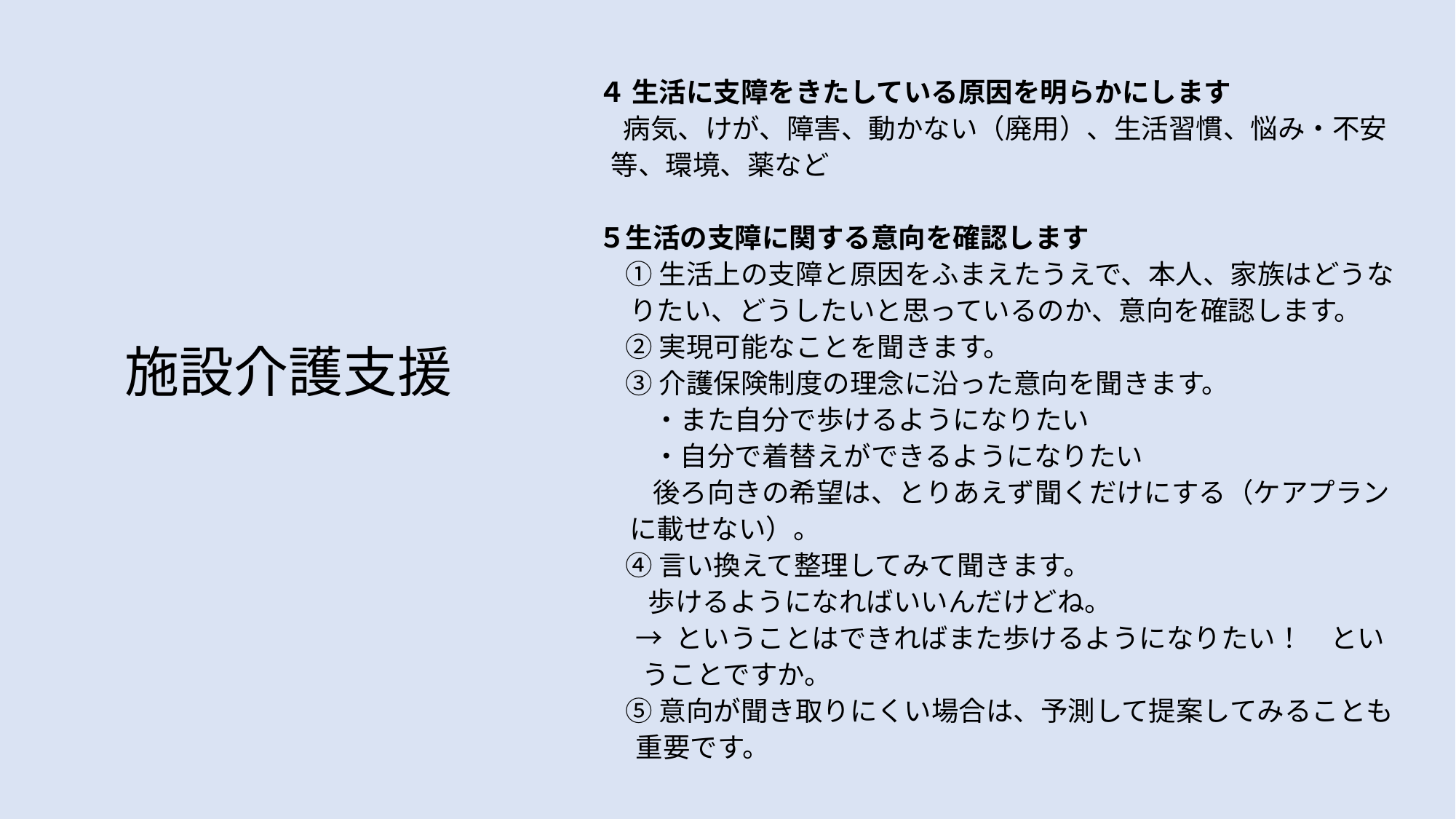

４ 生活に支障をきたしている原因を明らかにします
   病気、けが、障害、動かない（廃用）、生活習慣、悩み・不安
 等、環境、薬など

５生活の支障に関する意向を確認します
　① 生活上の支障と原因をふまえたうえで、本人、家族はどうな
    りたい、どうしたいと思っているのか、意向を確認します。
　② 実現可能なことを聞きます。
　③ 介護保険制度の理念に沿った意向を聞きます。
　　・また自分で歩けるようになりたい
　　・自分で着替えができるようになりたい
　　後ろ向きの希望は、とりあえず聞くだけにする（ケアプラン
    に載せない）。
　④ 言い換えて整理してみて聞きます。
       歩けるようになればいいんだけどね。
      → ということはできればまた歩けるようになりたい！　とい
      うことですか。
　⑤ 意向が聞き取りにくい場合は、予測して提案してみることも
     重要です。

施設介護支援